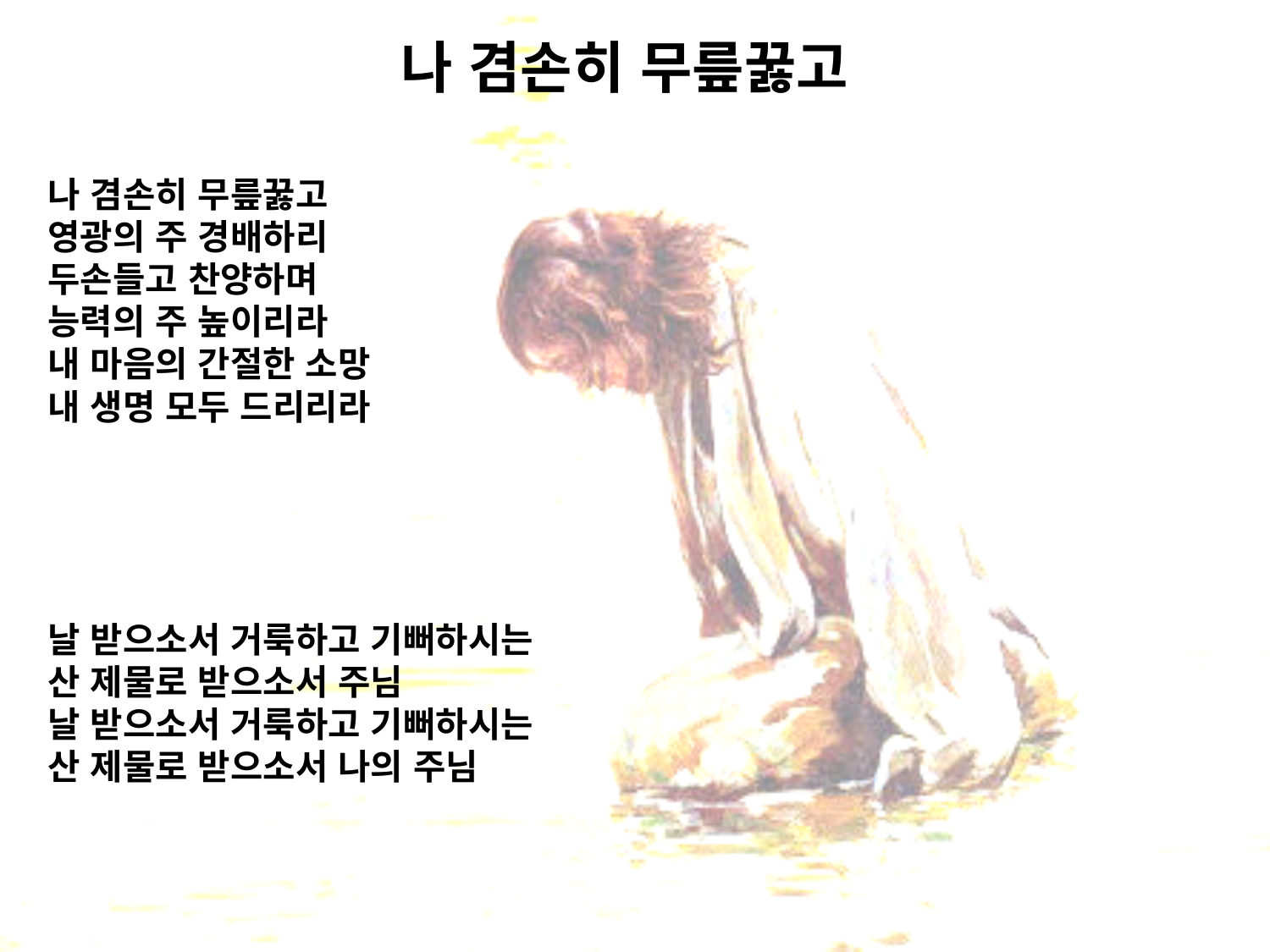

# 나 겸손히 무릎꿇고
나 겸손히 무릎꿇고
영광의 주 경배하리
두손들고 찬양하며
능력의 주 높이리라
내 마음의 간절한 소망
내 생명 모두 드리리라

날 받으소서 거룩하고 기뻐하시는
산 제물로 받으소서 주님
날 받으소서 거룩하고 기뻐하시는
산 제물로 받으소서 나의 주님